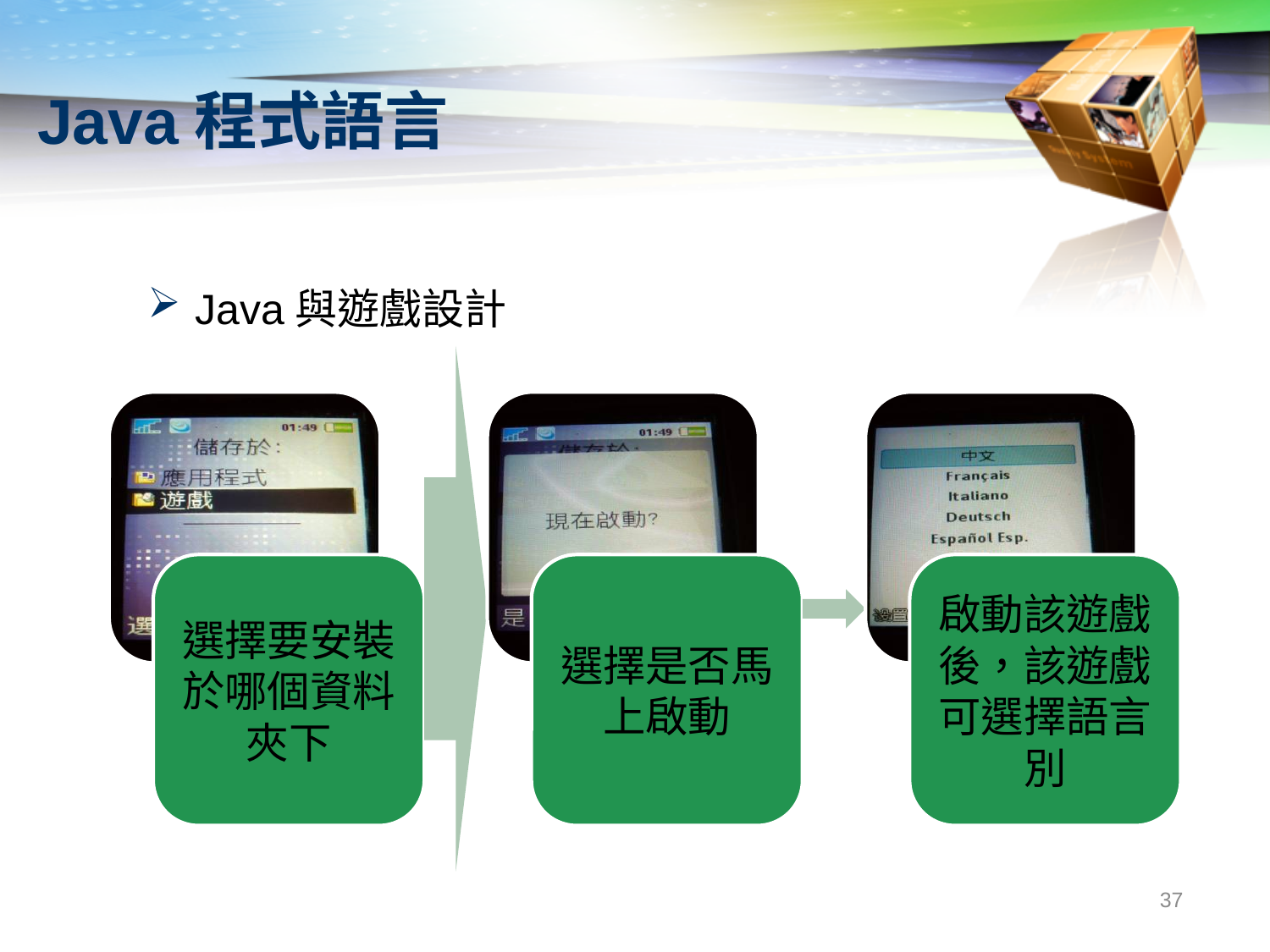

# Java程式語言
Java與遊戲設計

選擇是否馬上啟動
啟動該遊戲後，該遊戲可選擇語言別
選擇要安裝於哪個資料夾下
37